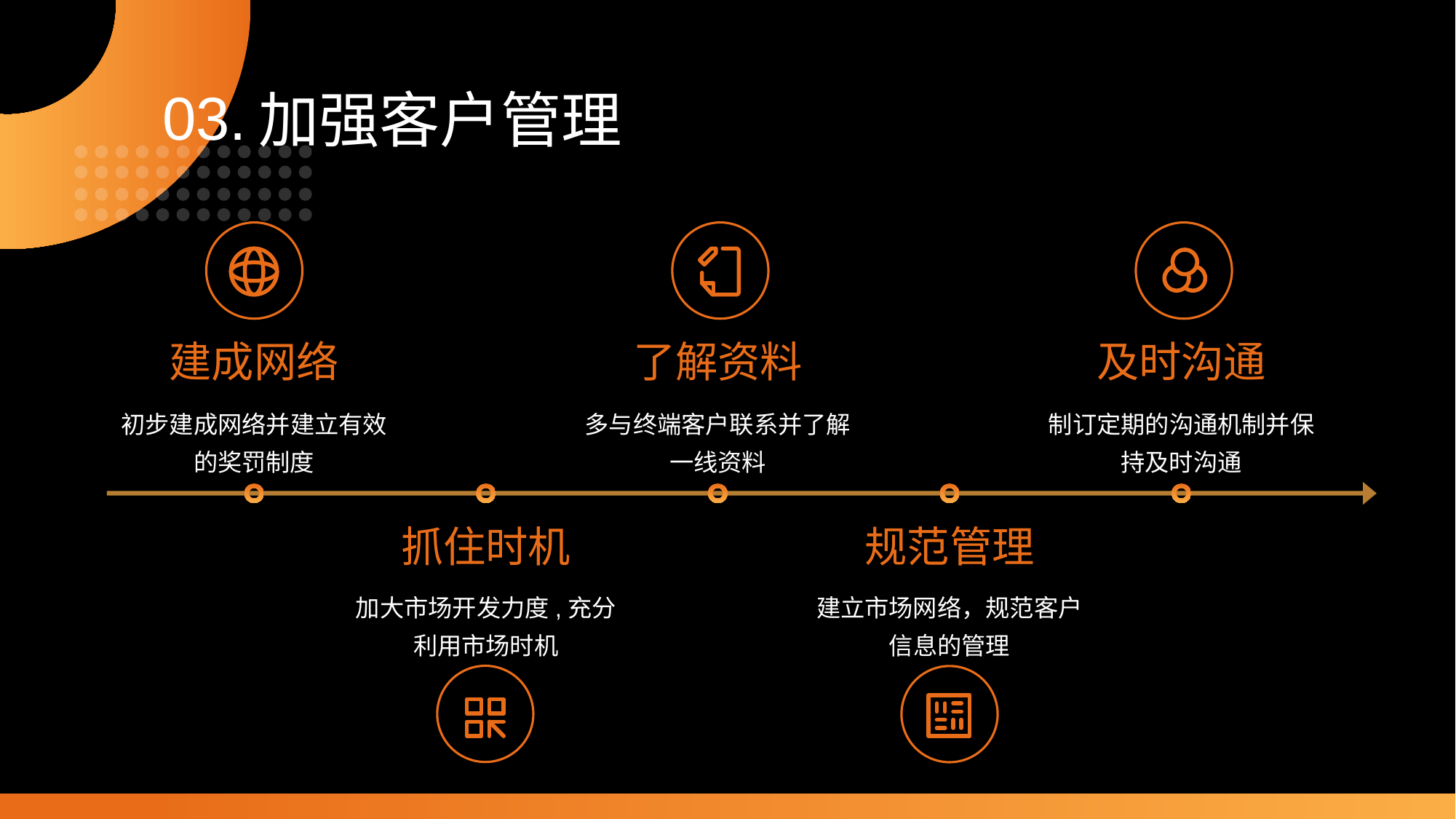

03.
加强客户管理

建成网络
了解资料
及时沟通
初步建成网络并建立有效的奖罚制度
多与终端客户联系并了解一线资料
制订定期的沟通机制并保持及时沟通

抓住时机
规范管理
加大市场开发力度,充分利用市场时机
建立市场网络，规范客户信息的管理